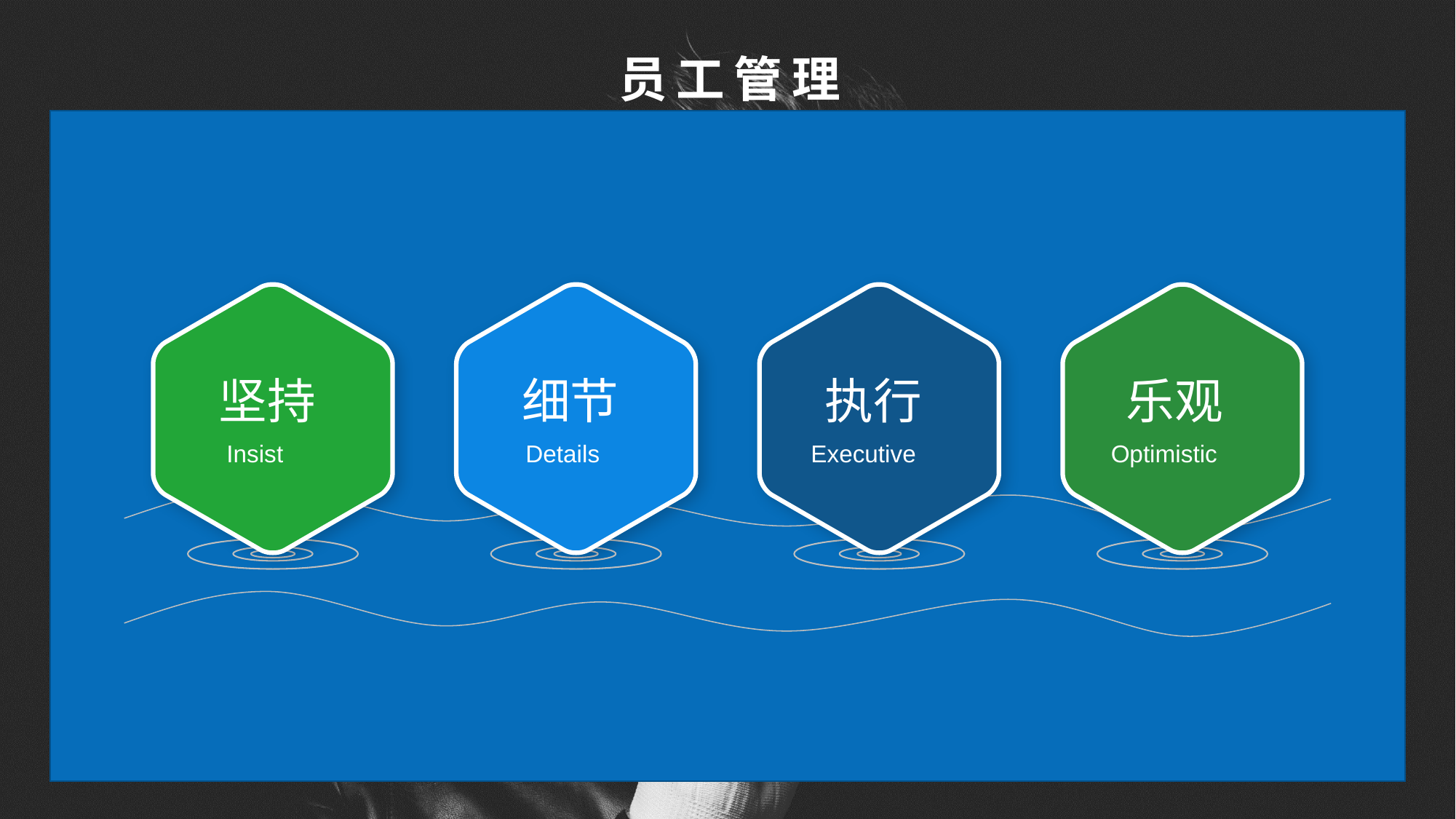

员工管理

坚持
细节
执行
乐观
Insist
Details
Executive
Optimistic